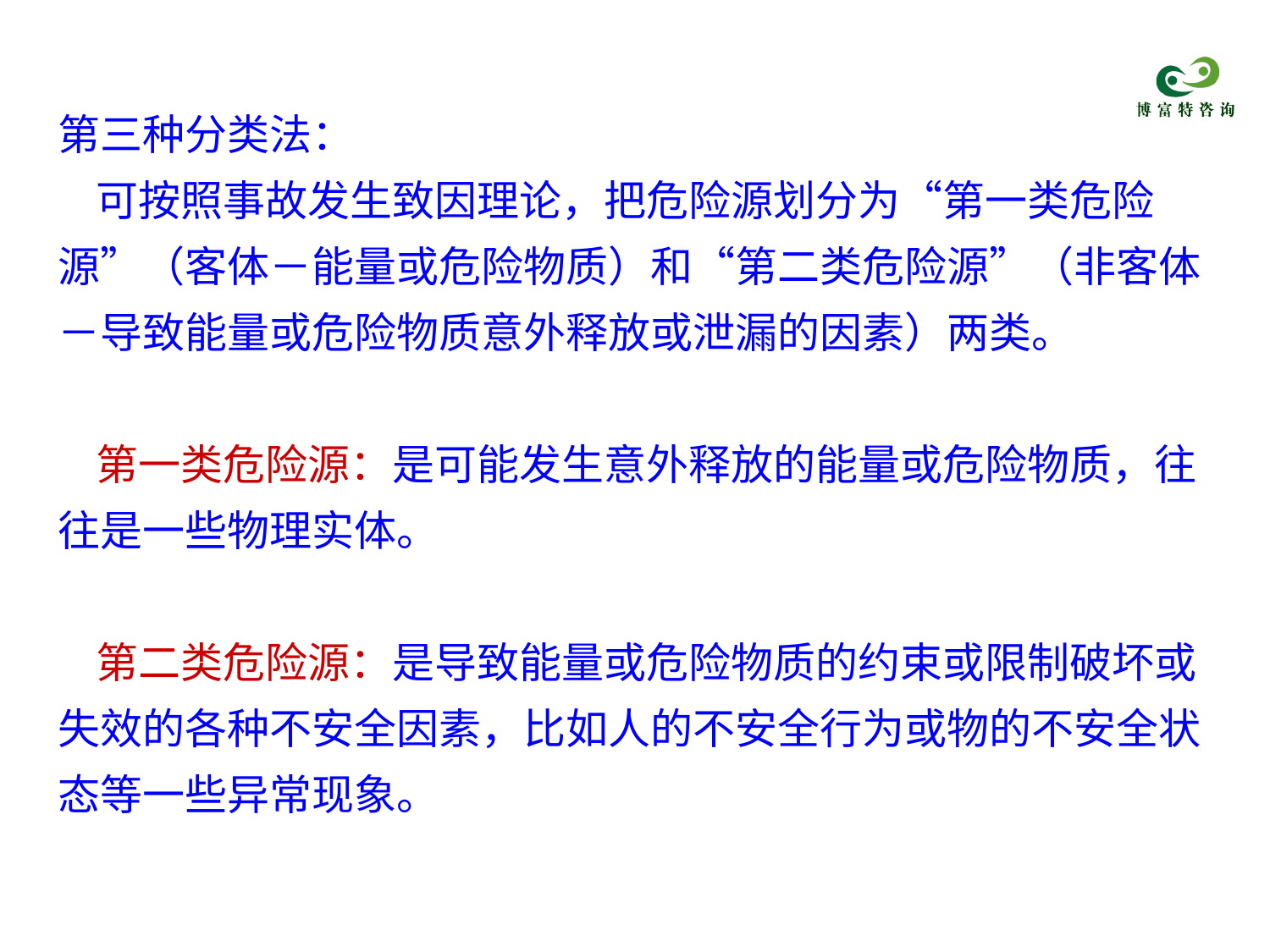

第三种分类法：
    可按照事故发生致因理论，把危险源划分为“第一类危险源”（客体－能量或危险物质）和“第二类危险源”（非客体－导致能量或危险物质意外释放或泄漏的因素）两类。
    第一类危险源：是可能发生意外释放的能量或危险物质，往往是一些物理实体。
    第二类危险源：是导致能量或危险物质的约束或限制破坏或失效的各种不安全因素，比如人的不安全行为或物的不安全状态等一些异常现象。